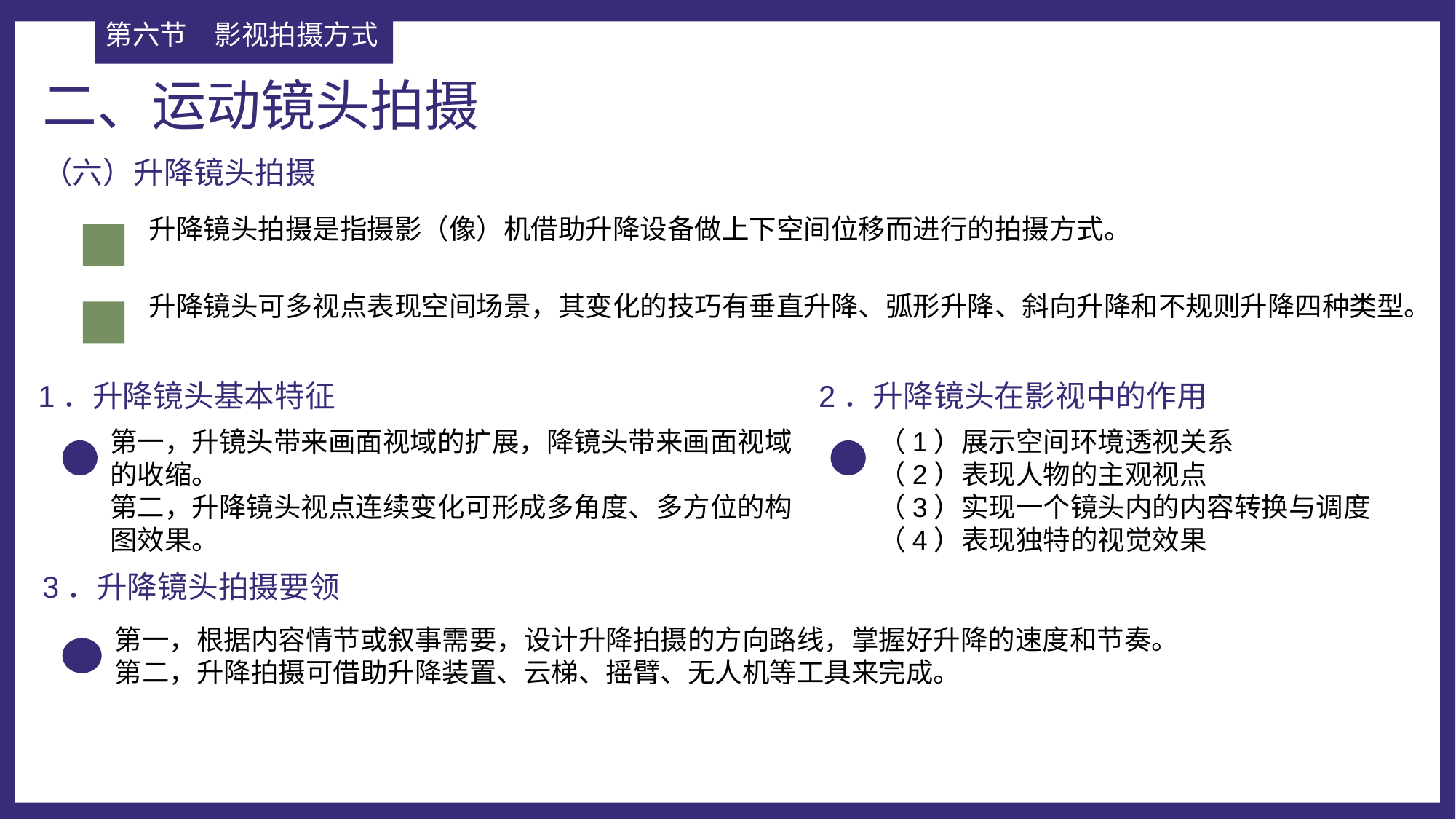

第六节	影视拍摄方式
二、运动镜头拍摄
（六）升降镜头拍摄
升降镜头拍摄是指摄影（像）机借助升降设备做上下空间位移而进行的拍摄方式。

升降镜头可多视点表现空间场景，其变化的技巧有垂直升降、弧形升降、斜向升降和不规则升降四种类型。

1．升降镜头基本特征
2．升降镜头在影视中的作用
第一，升镜头带来画面视域的扩展，降镜头带来画面视域的收缩。
第二，升降镜头视点连续变化可形成多角度、多方位的构图效果。

（1）展示空间环境透视关系
（2）表现人物的主观视点
（3）实现一个镜头内的内容转换与调度
（4）表现独特的视觉效果

3．升降镜头拍摄要领
第一，根据内容情节或叙事需要，设计升降拍摄的方向路线，掌握好升降的速度和节奏。
第二，升降拍摄可借助升降装置、云梯、摇臂、无人机等工具来完成。